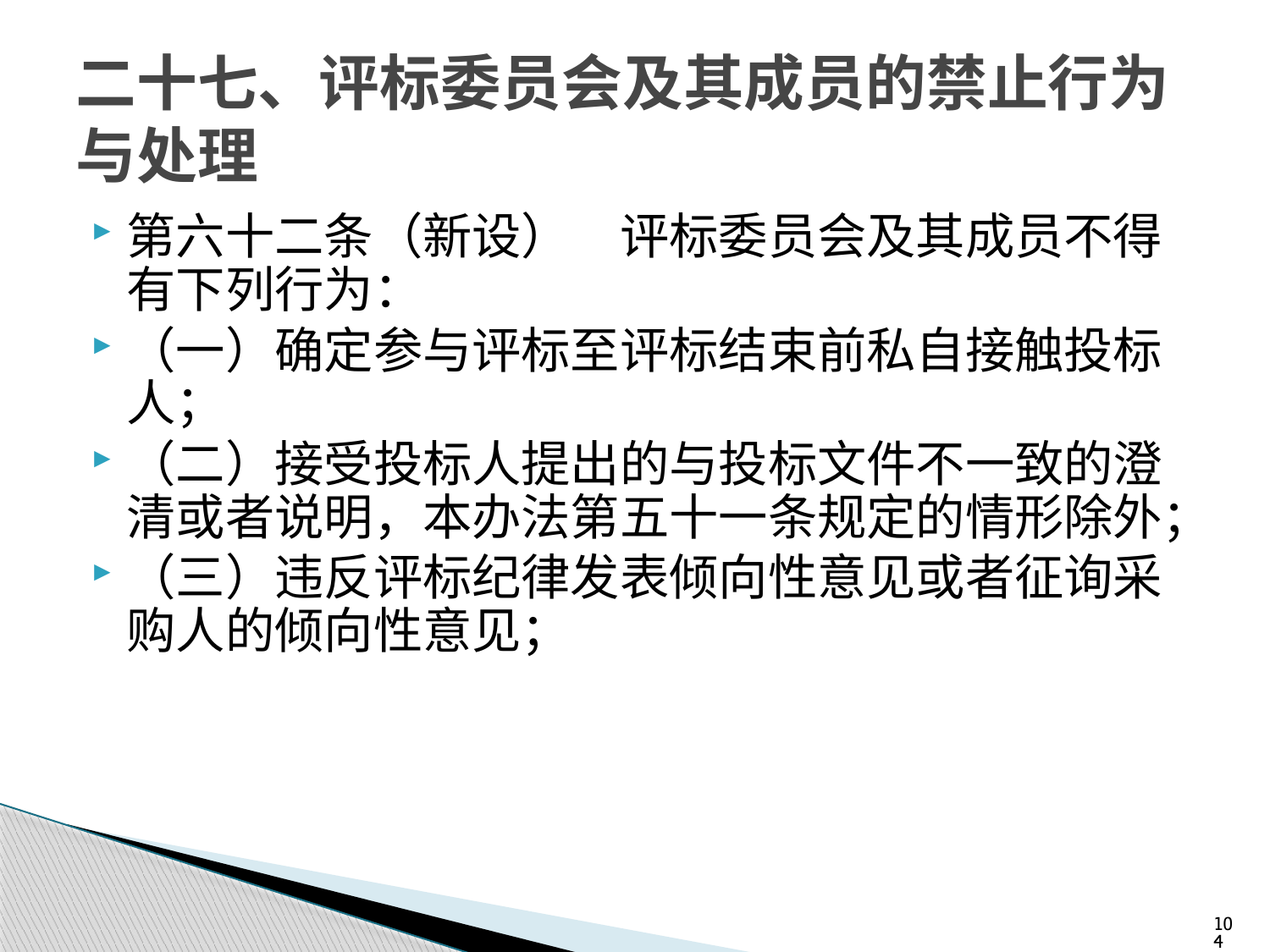

# 二十七、评标委员会及其成员的禁止行为与处理
第六十二条（新设）　评标委员会及其成员不得有下列行为：
（一）确定参与评标至评标结束前私自接触投标人；
（二）接受投标人提出的与投标文件不一致的澄清或者说明，本办法第五十一条规定的情形除外；
（三）违反评标纪律发表倾向性意见或者征询采购人的倾向性意见；
104